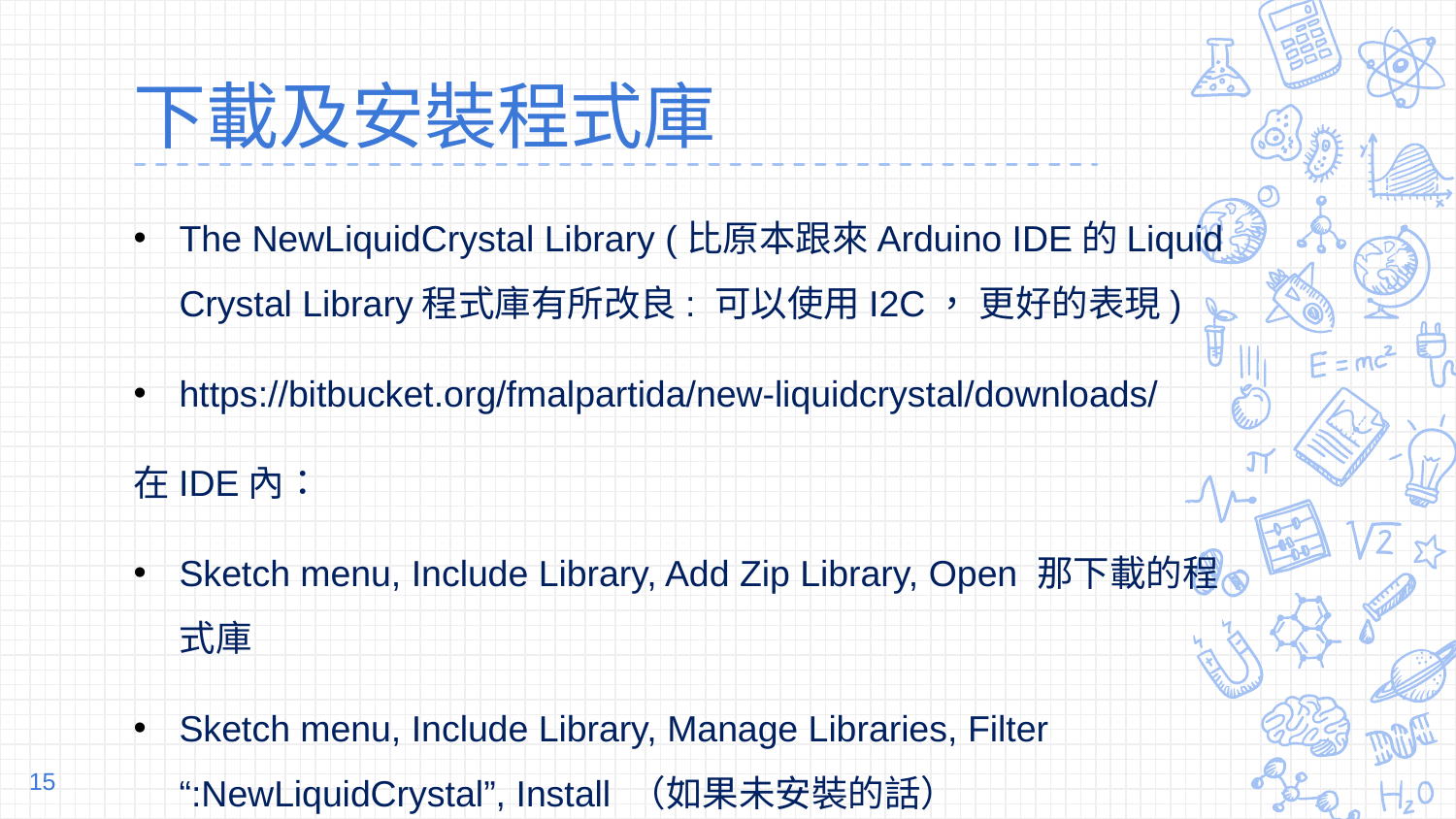

# 下載及安裝程式庫
The NewLiquidCrystal Library (比原本跟來Arduino IDE的Liquid Crystal Library程式庫有所改良: 可以使用I2C， 更好的表現)
https://bitbucket.org/fmalpartida/new-liquidcrystal/downloads/
在IDE內：
Sketch menu, Include Library, Add Zip Library, Open 那下載的程式庫
Sketch menu, Include Library, Manage Libraries, Filter “:NewLiquidCrystal”, Install （如果未安裝的話）
15